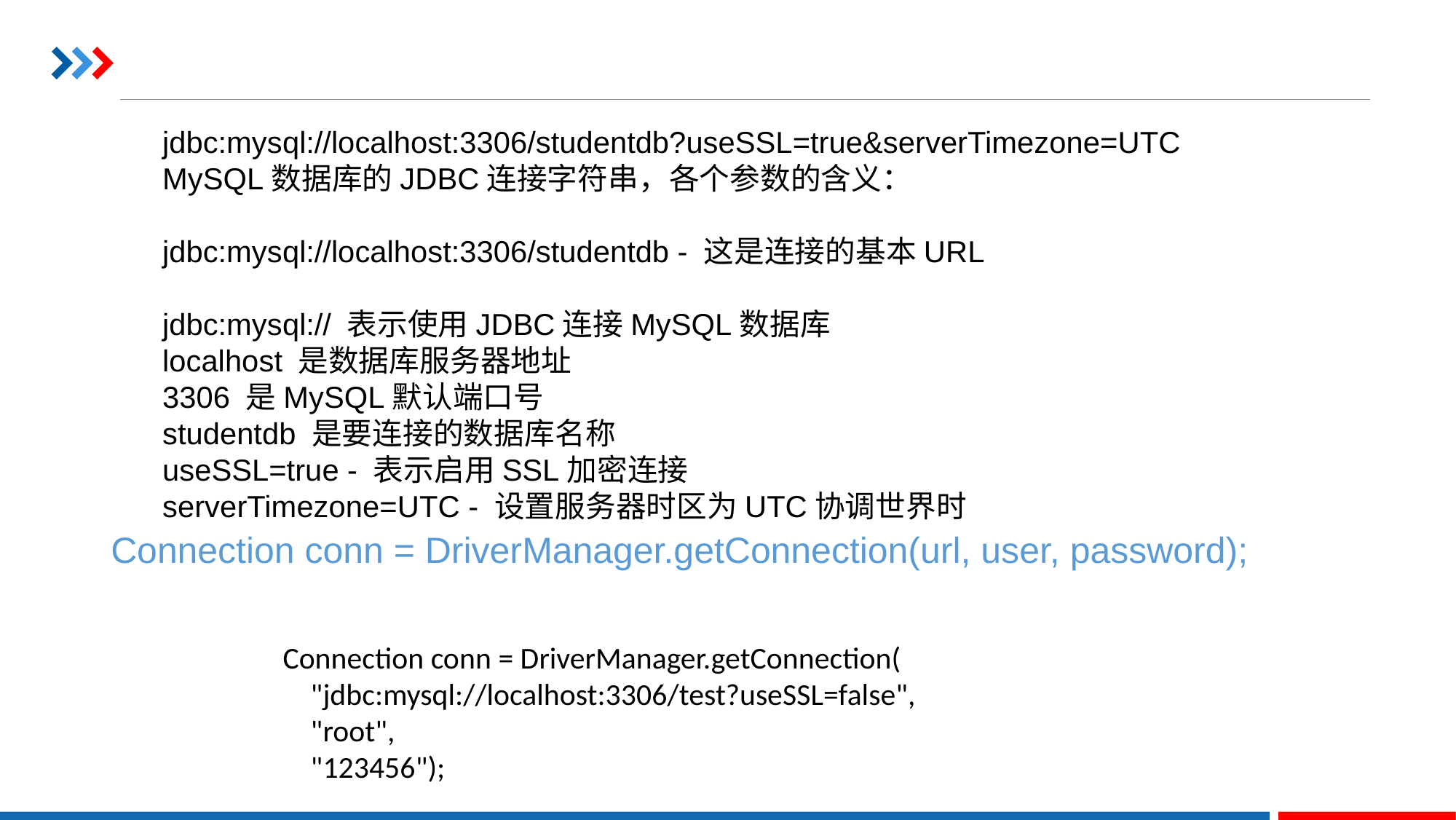

jdbc:mysql://localhost:3306/studentdb?useSSL=true&serverTimezone=UTC
MySQL数据库的JDBC连接字符串，各个参数的含义：

jdbc:mysql://localhost:3306/studentdb - 这是连接的基本URL

jdbc:mysql:// 表示使用JDBC连接MySQL数据库
localhost 是数据库服务器地址
3306 是MySQL默认端口号
studentdb 是要连接的数据库名称
useSSL=true - 表示启用SSL加密连接
serverTimezone=UTC - 设置服务器时区为UTC协调世界时
Connection conn = DriverManager.getConnection(url, user, password);
Connection conn = DriverManager.getConnection(
    "jdbc:mysql://localhost:3306/test?useSSL=false",
    "root",
    "123456");